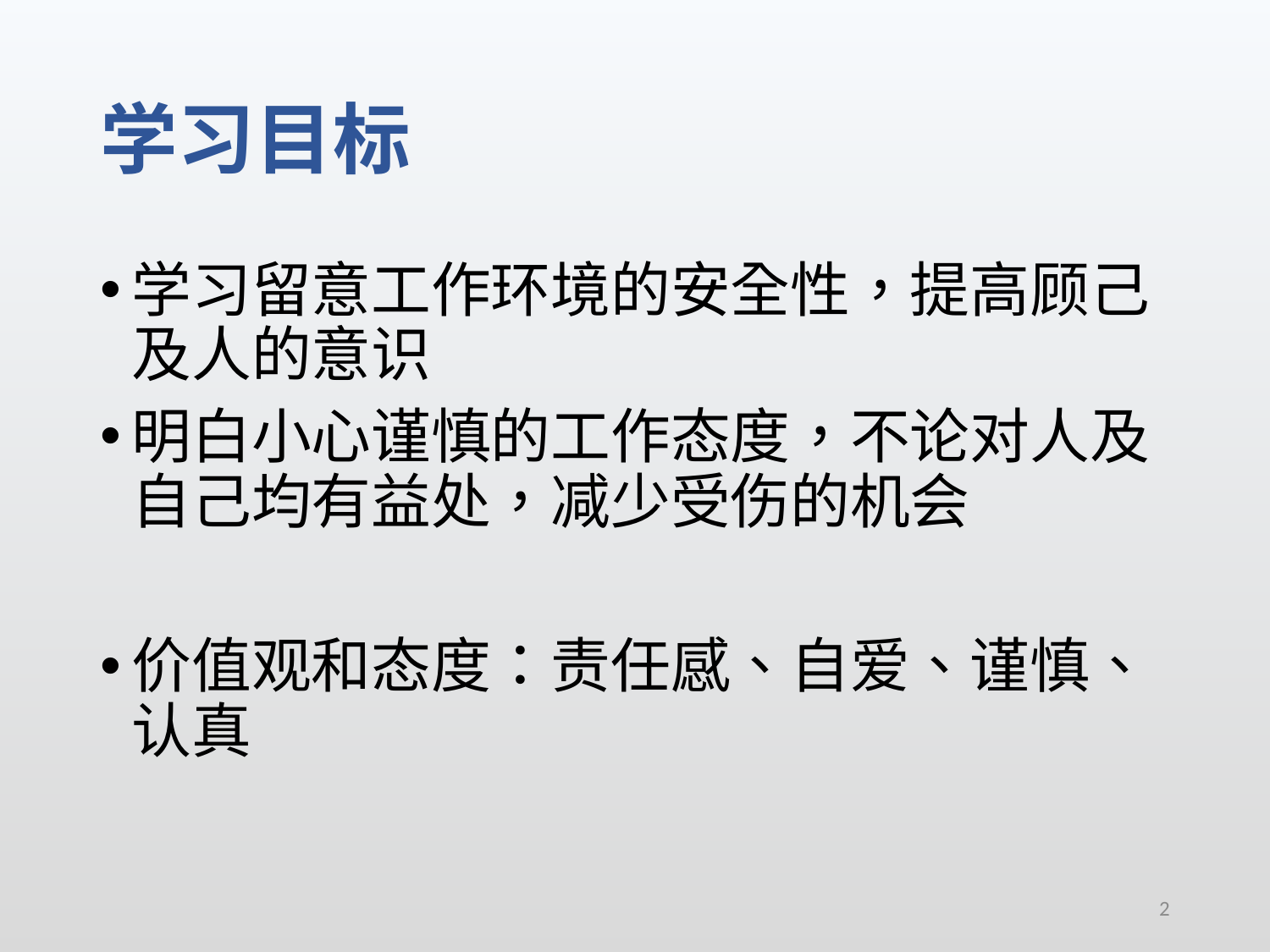

# 学习目标
学习留意工作环境的安全性，提高顾己及人的意识
明白小心谨慎的工作态度，不论对人及自己均有益处，减少受伤的机会

价值观和态度：责任感、自爱、谨慎、认真
2